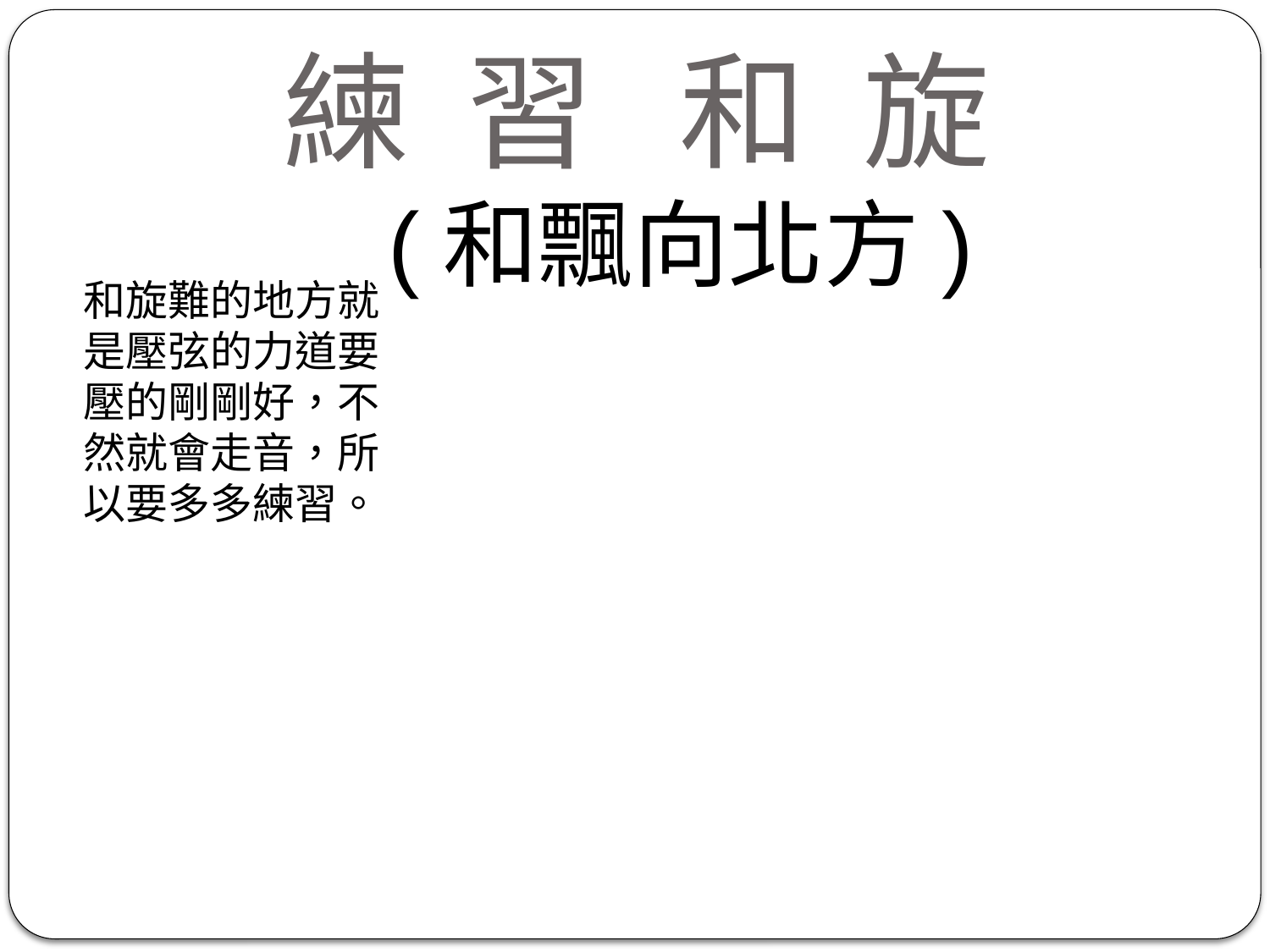

# 練  習   和  旋
(和飄向北方)

和旋難的地方就
是壓弦的力道要
壓的剛剛好，不
然就會走音，所
以要多多練習。